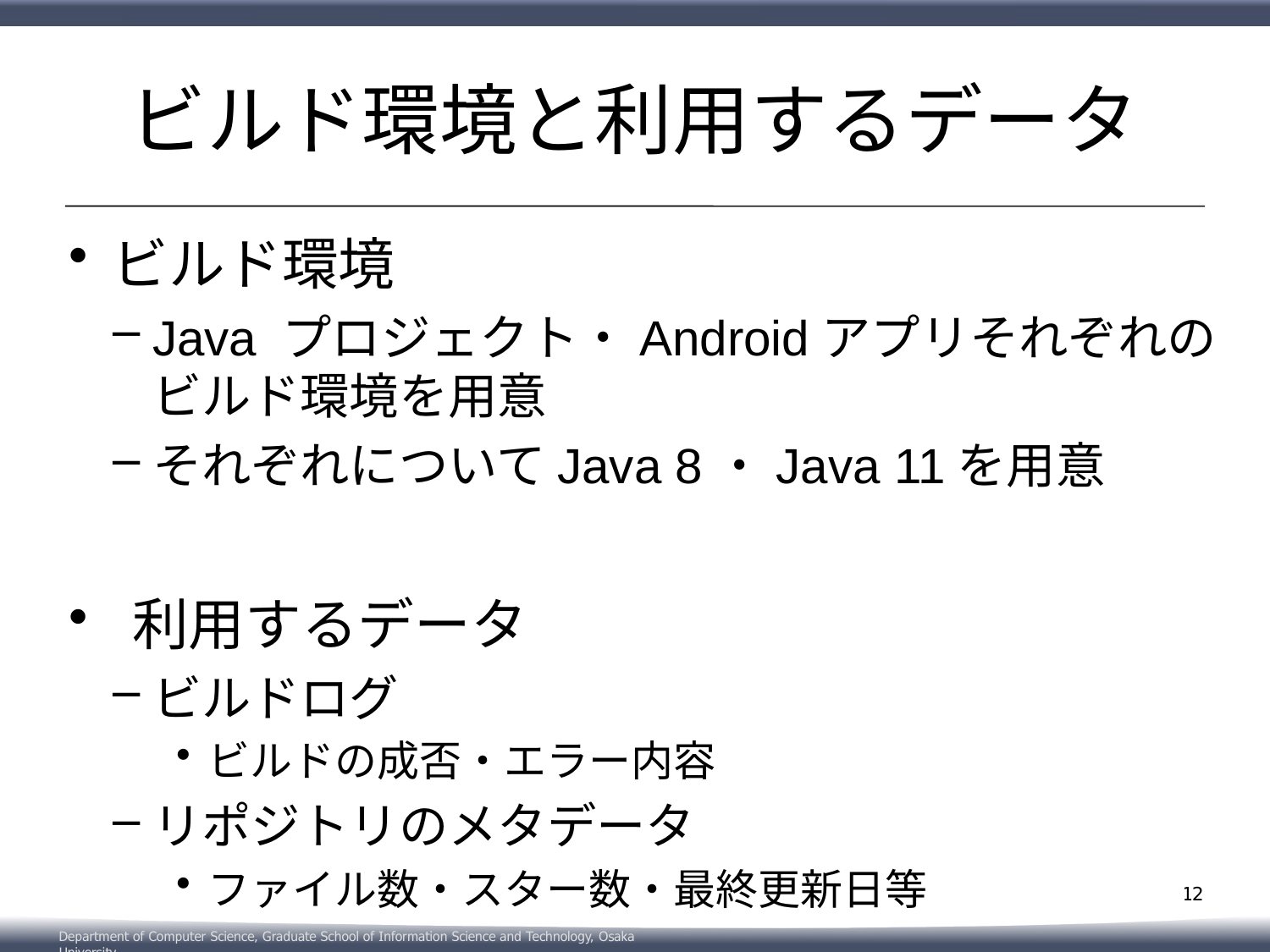

# ビルド環境と利用するデータ
ビルド環境
Java プロジェクト・Androidアプリそれぞれの
ビルド環境を用意
それぞれについてJava 8・Java 11を用意

利用するデータ
ビルドログ
ビルドの成否・エラー内容
リポジトリのメタデータ
ファイル数・スター数・最終更新日等

12